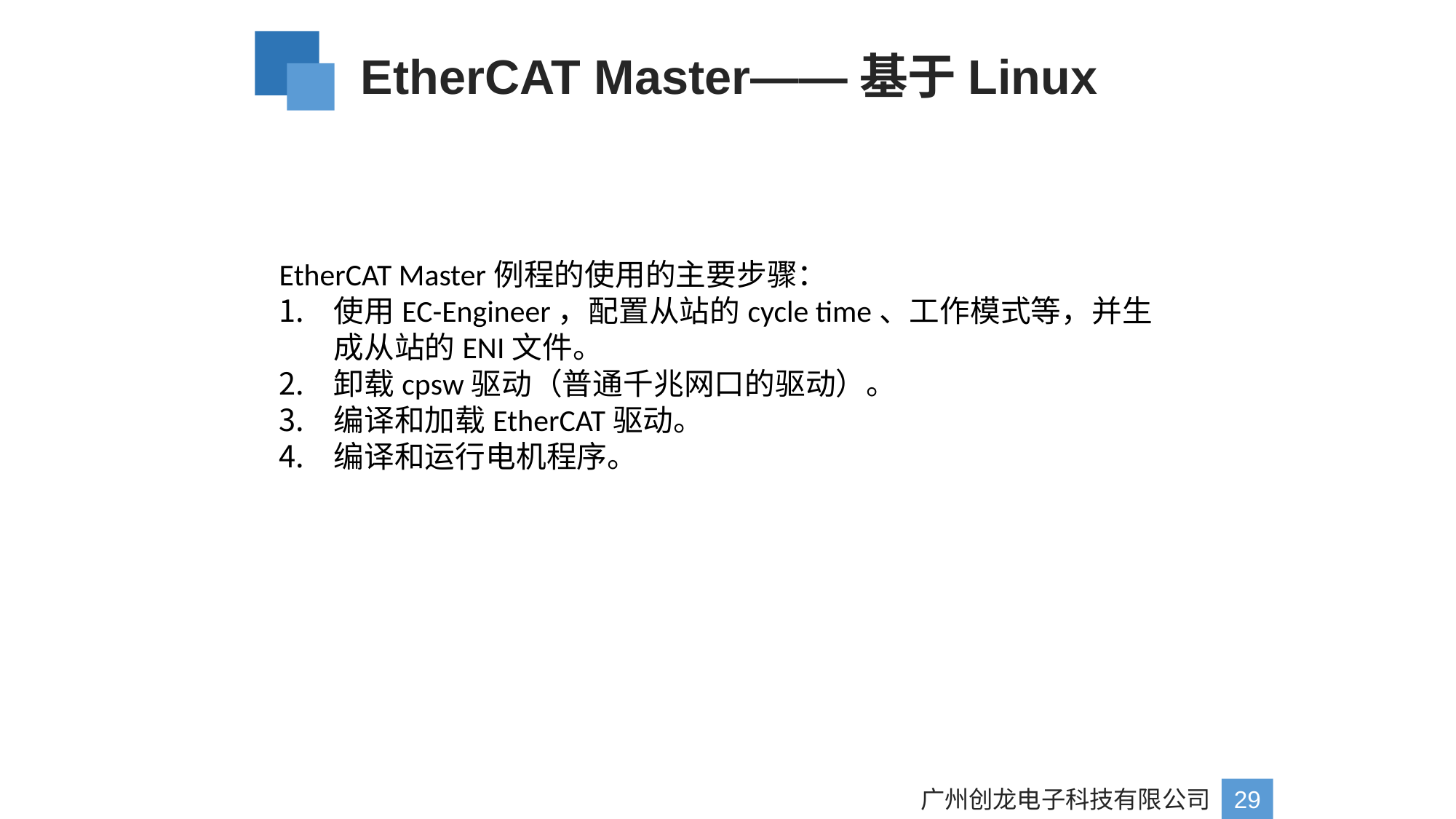

EtherCAT Master——基于Linux
EtherCAT Master例程的使用的主要步骤：
使用EC-Engineer，配置从站的cycle time、工作模式等，并生成从站的ENI文件。
卸载cpsw驱动（普通千兆网口的驱动）。
编译和加载EtherCAT驱动。
编译和运行电机程序。
广州创龙电子科技有限公司
29